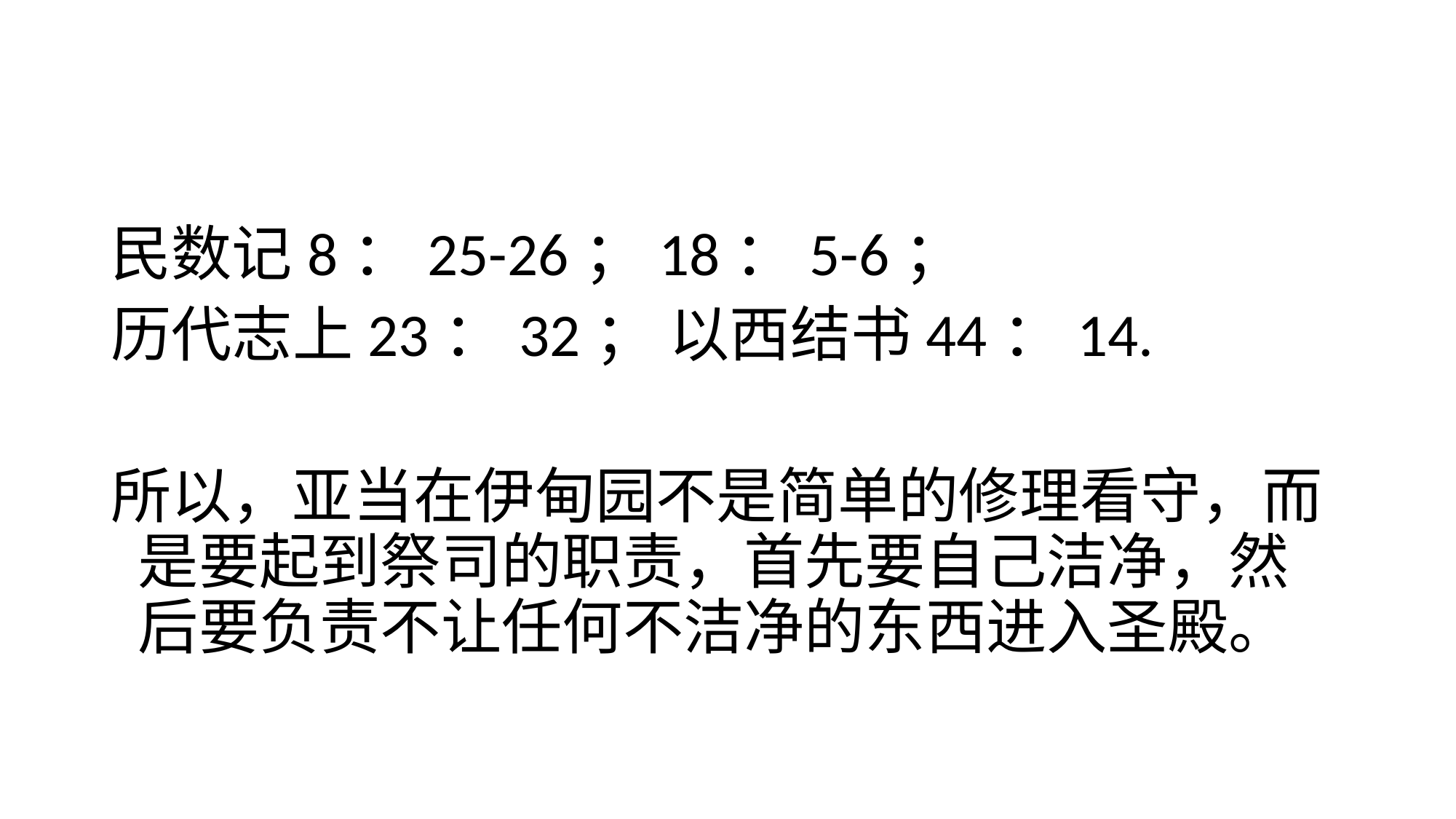

#
民数记8：25-26；18：5-6；
历代志上23：32； 以西结书44：14.

所以，亚当在伊甸园不是简单的修理看守，而是要起到祭司的职责，首先要自己洁净，然后要负责不让任何不洁净的东西进入圣殿。